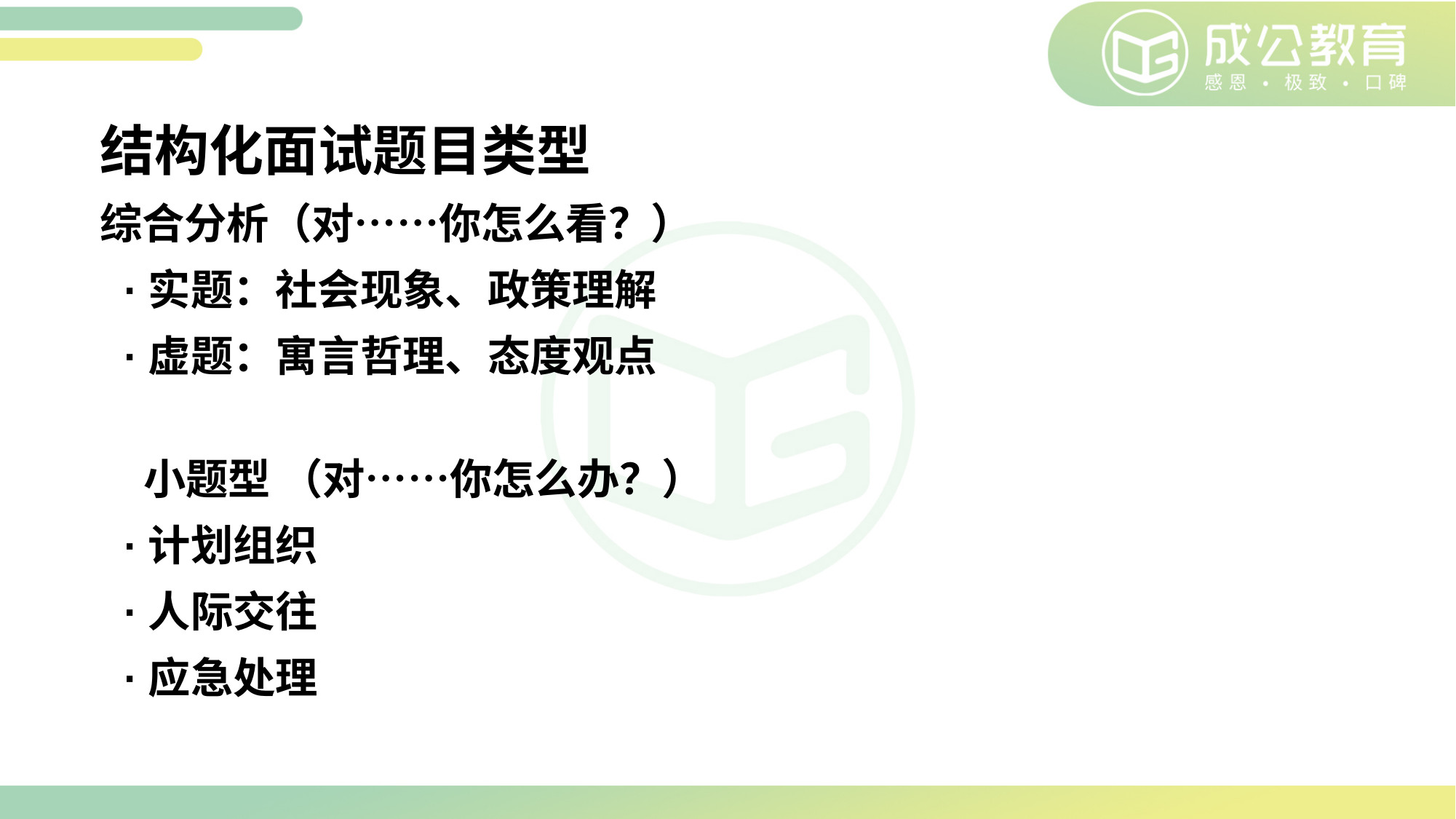

结构化面试题目类型
    综合分析（对……你怎么看？）
·实题：社会现象、政策理解
·虚题：寓言哲理、态度观点

 小题型 （对……你怎么办？）
·计划组织
·人际交往
·应急处理